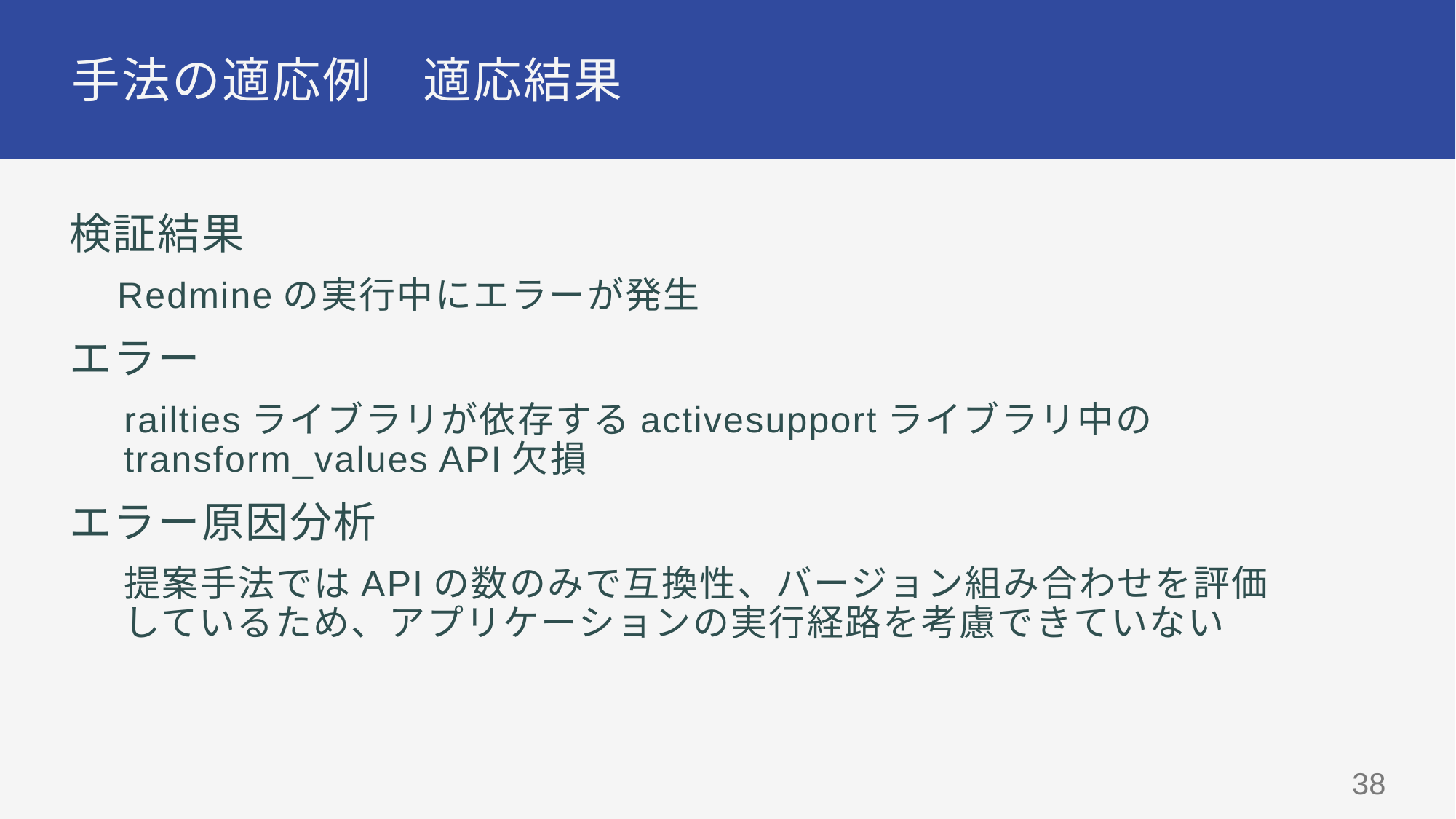

# 手法の適応例　適応結果
検証結果
Redmineの実行中にエラーが発生
エラー
railtiesライブラリが依存するactivesupportライブラリ中の
transform_values API欠損
エラー原因分析
提案手法ではAPIの数のみで互換性、バージョン組み合わせを評価
しているため、アプリケーションの実行経路を考慮できていない
38